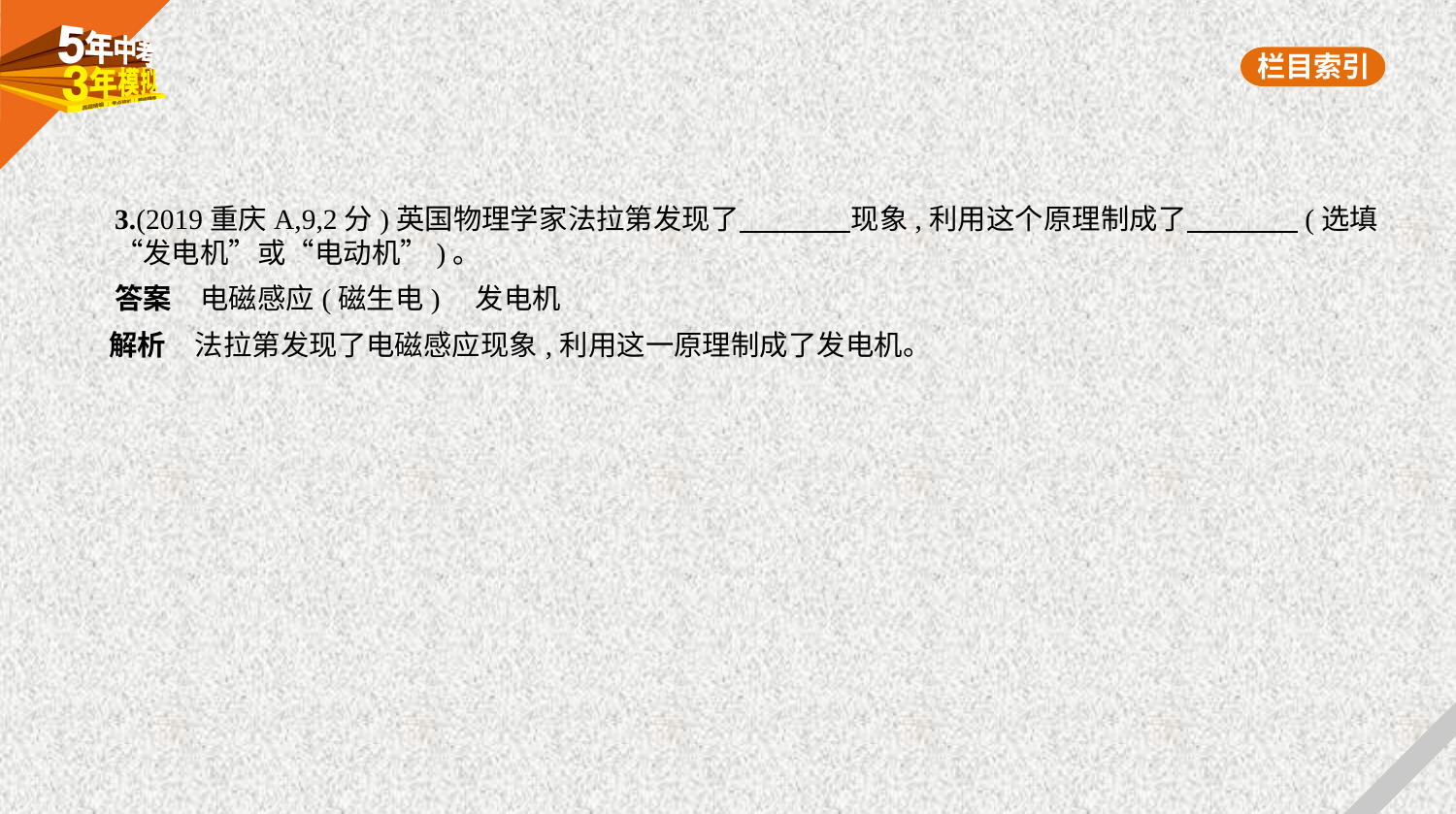

3.(2019重庆A,9,2分)英国物理学家法拉第发现了　　　    现象,利用这个原理制成了　　　    (选填
“发电机”或“电动机”)。
答案　电磁感应(磁生电)　发电机
解析　法拉第发现了电磁感应现象,利用这一原理制成了发电机。